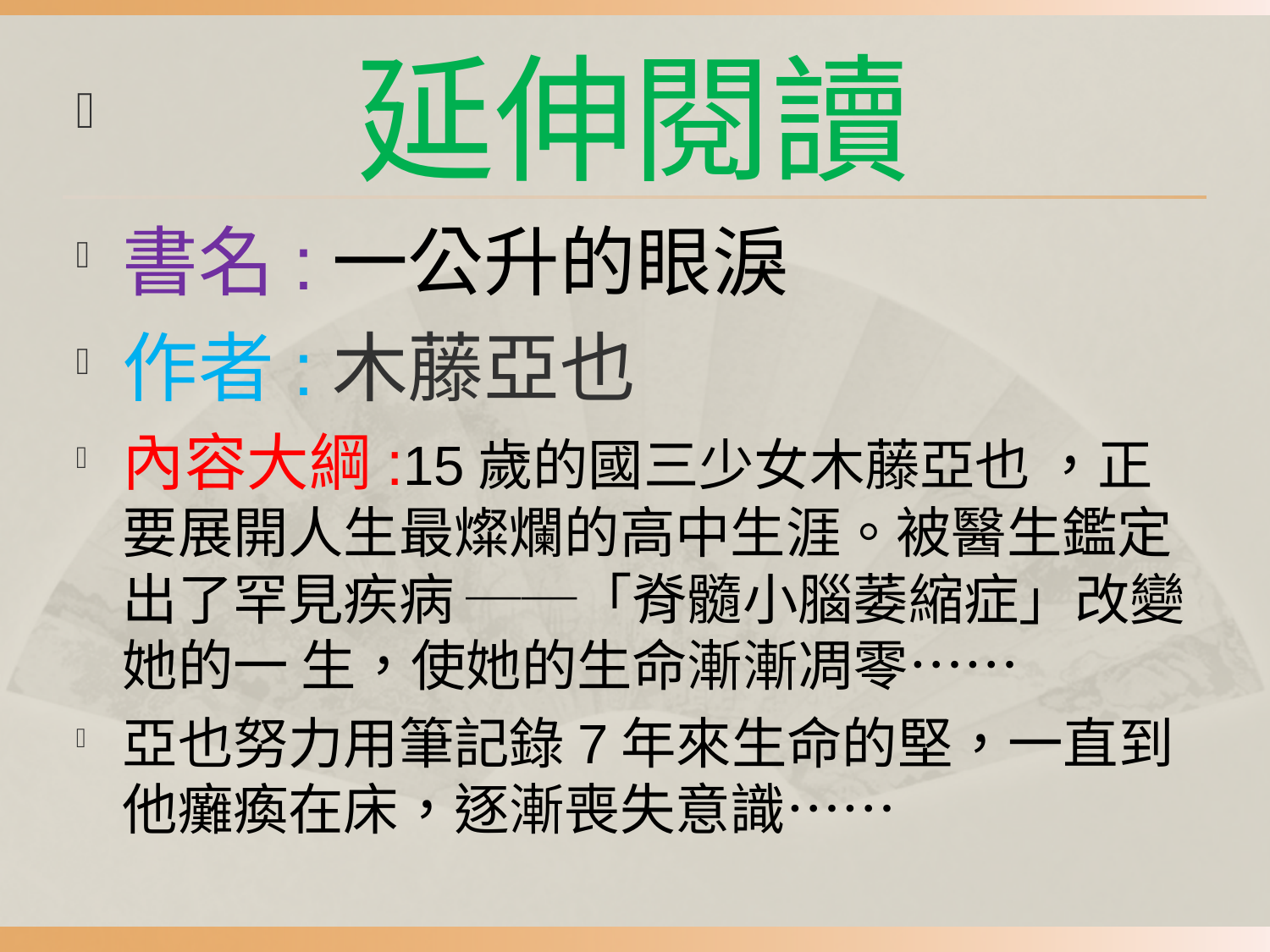

延伸閱讀
書名:一公升的眼淚
作者:木藤亞也
內容大綱:15歲的國三少女木藤亞也 ，正要展開人生最燦爛的高中生涯。被醫生鑑定出了罕見疾病 ──「脊髓小腦萎縮症」改變她的一 生，使她的生命漸漸凋零……
亞也努力用筆記錄7年來生命的堅，一直到他癱瘓在床，逐漸喪失意識……
#